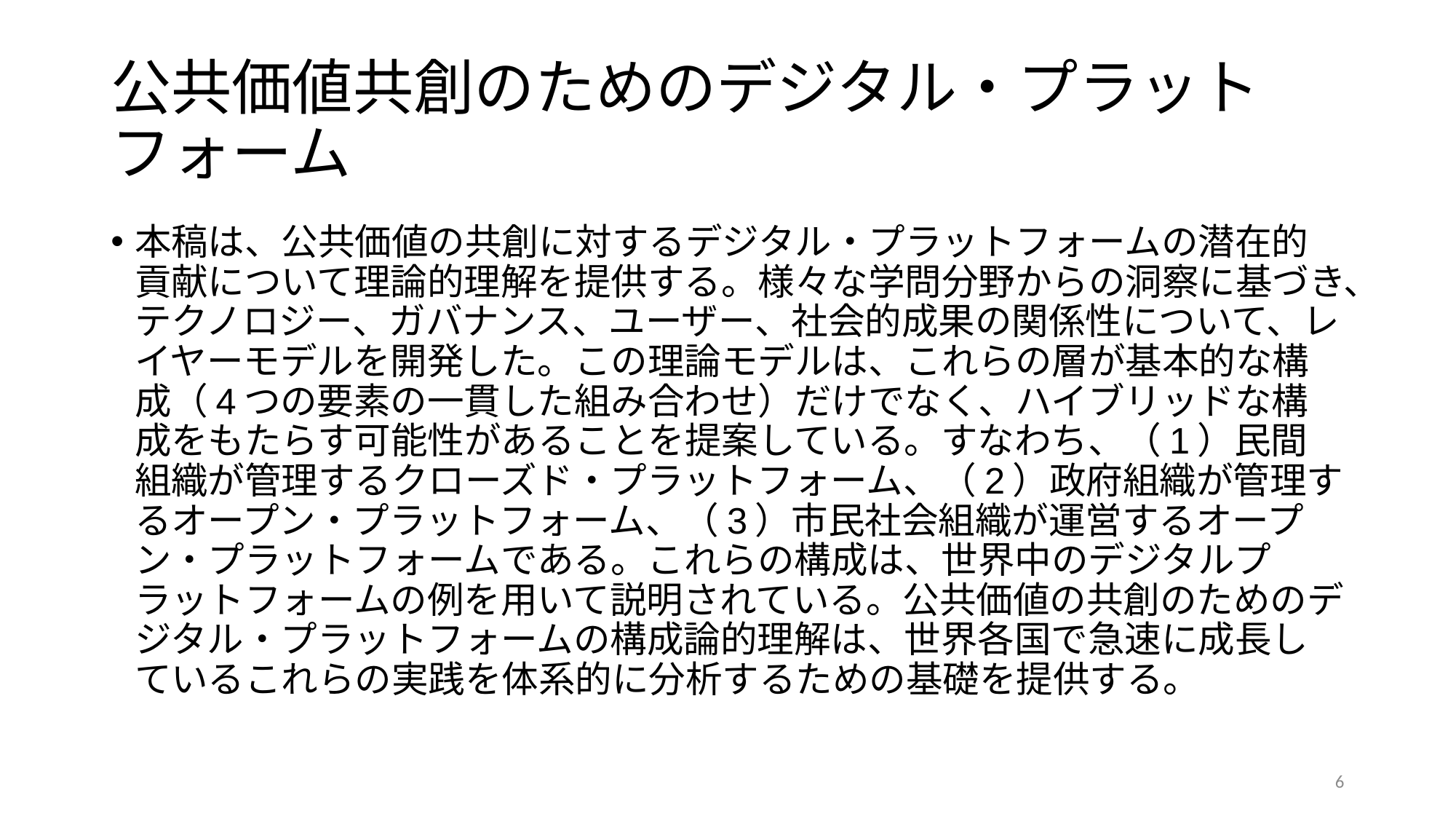

# 公共価値共創のためのデジタル・プラットフォーム
本稿は、公共価値の共創に対するデジタル・プラットフォームの潜在的貢献について理論的理解を提供する。様々な学問分野からの洞察に基づき、テクノロジー、ガバナンス、ユーザー、社会的成果の関係性について、レイヤーモデルを開発した。この理論モデルは、これらの層が基本的な構成（4つの要素の一貫した組み合わせ）だけでなく、ハイブリッドな構成をもたらす可能性があることを提案している。すなわち、（1）民間組織が管理するクローズド・プラットフォーム、（2）政府組織が管理するオープン・プラットフォーム、（3）市民社会組織が運営するオープン・プラットフォームである。これらの構成は、世界中のデジタルプラットフォームの例を用いて説明されている。公共価値の共創のためのデジタル・プラットフォームの構成論的理解は、世界各国で急速に成長しているこれらの実践を体系的に分析するための基礎を提供する。
6